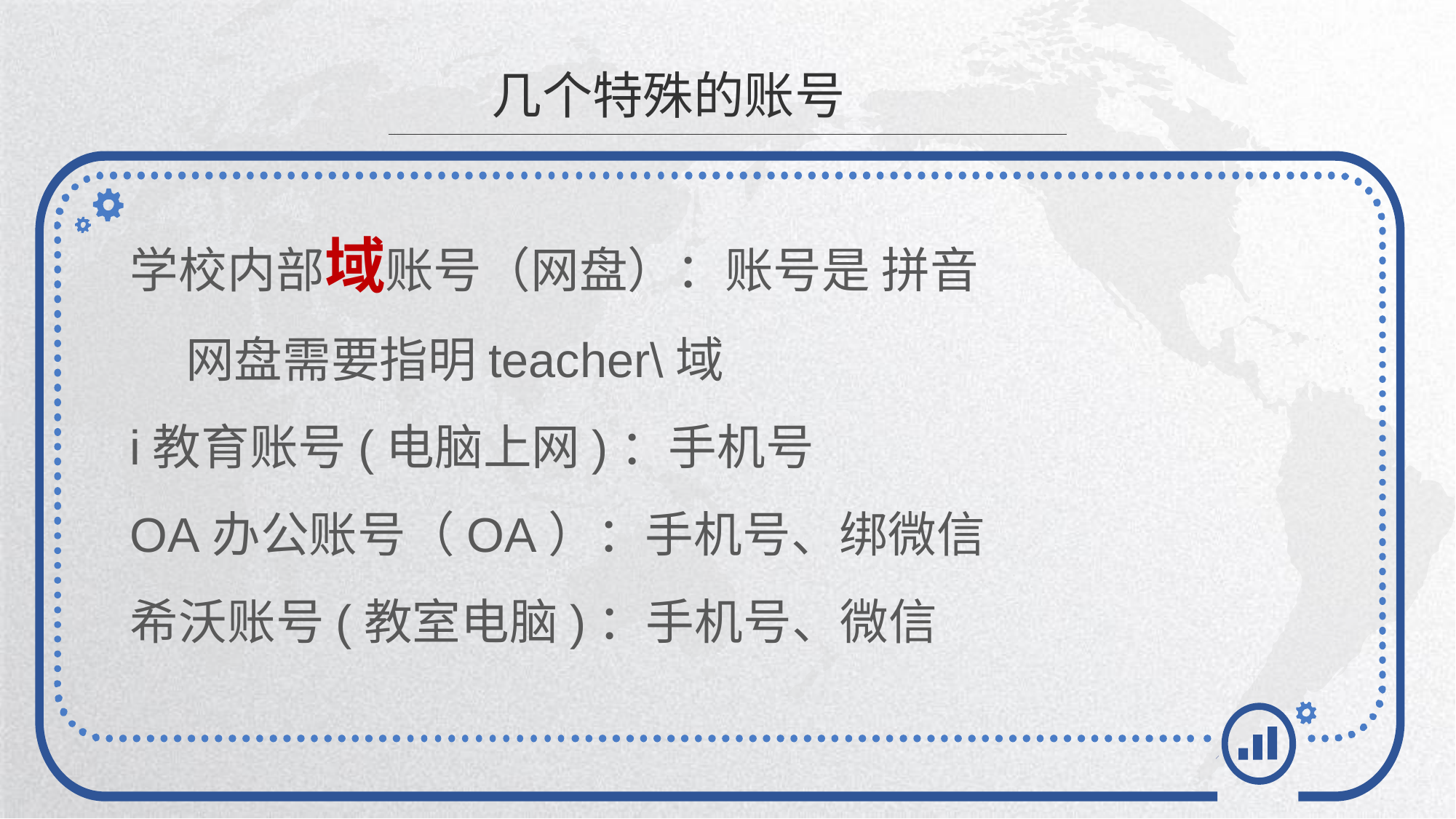

几个特殊的账号

学校内部域账号（网盘）：账号是 拼音
    网盘需要指明teacher\域
i教育账号(电脑上网)：手机号
OA办公账号（OA）：手机号、绑微信
希沃账号(教室电脑)：手机号、微信